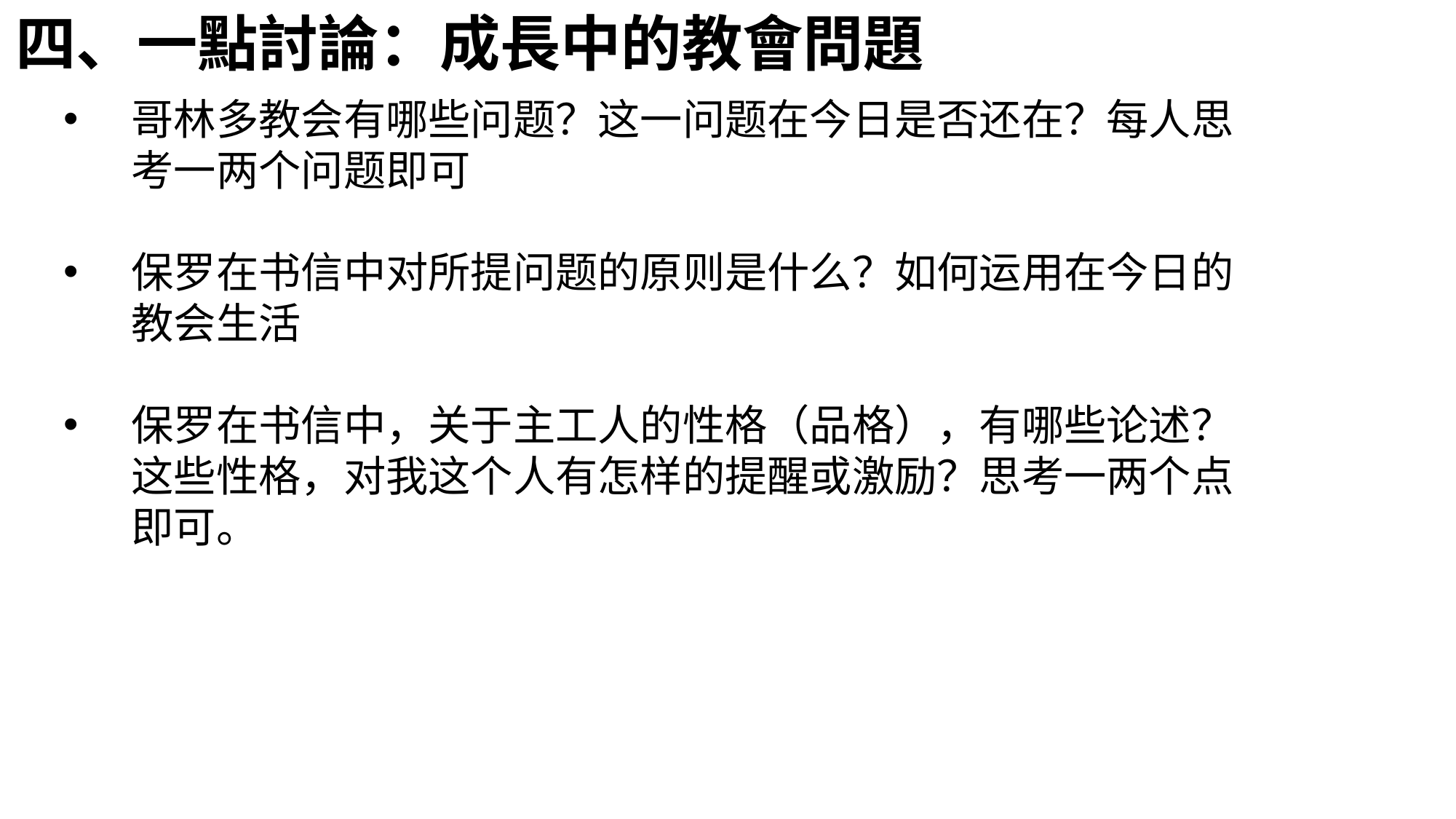

四、一點討論：成長中的教會問題
哥林多教会有哪些问题？这一问题在今日是否还在？每人思考一两个问题即可

保罗在书信中对所提问题的原则是什么？如何运用在今日的教会生活

保罗在书信中，关于主工人的性格（品格），有哪些论述？这些性格，对我这个人有怎样的提醒或激励？思考一两个点即可。